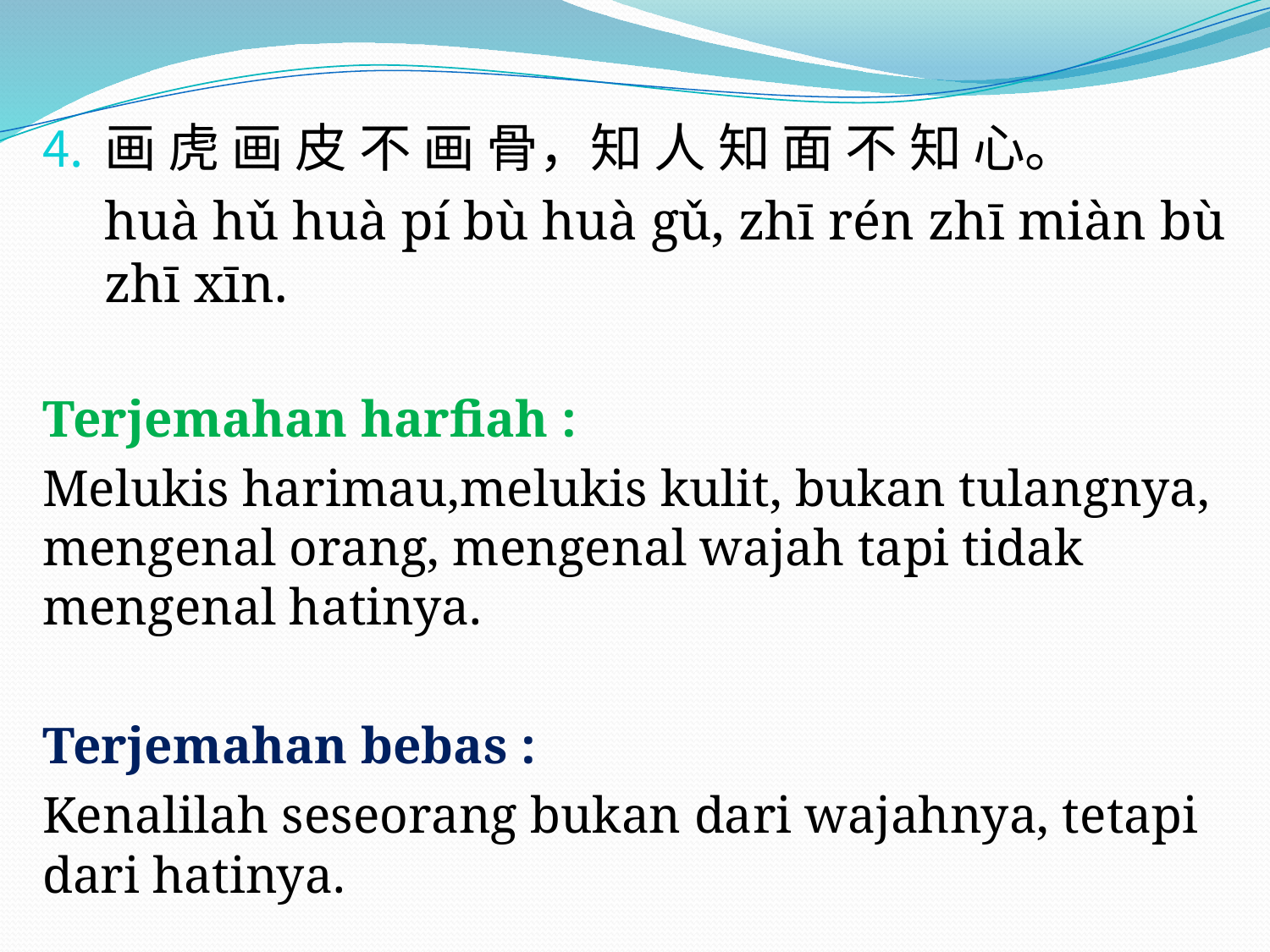

画 虎 画 皮 不 画 骨，知 人 知 面 不 知 心。
	huà hǔ huà pí bù huà gǔ, zhī rén zhī miàn bù zhī xīn.

Terjemahan harfiah :
Melukis harimau,melukis kulit, bukan tulangnya, mengenal orang, mengenal wajah tapi tidak mengenal hatinya.

Terjemahan bebas :
Kenalilah seseorang bukan dari wajahnya, tetapi dari hatinya.